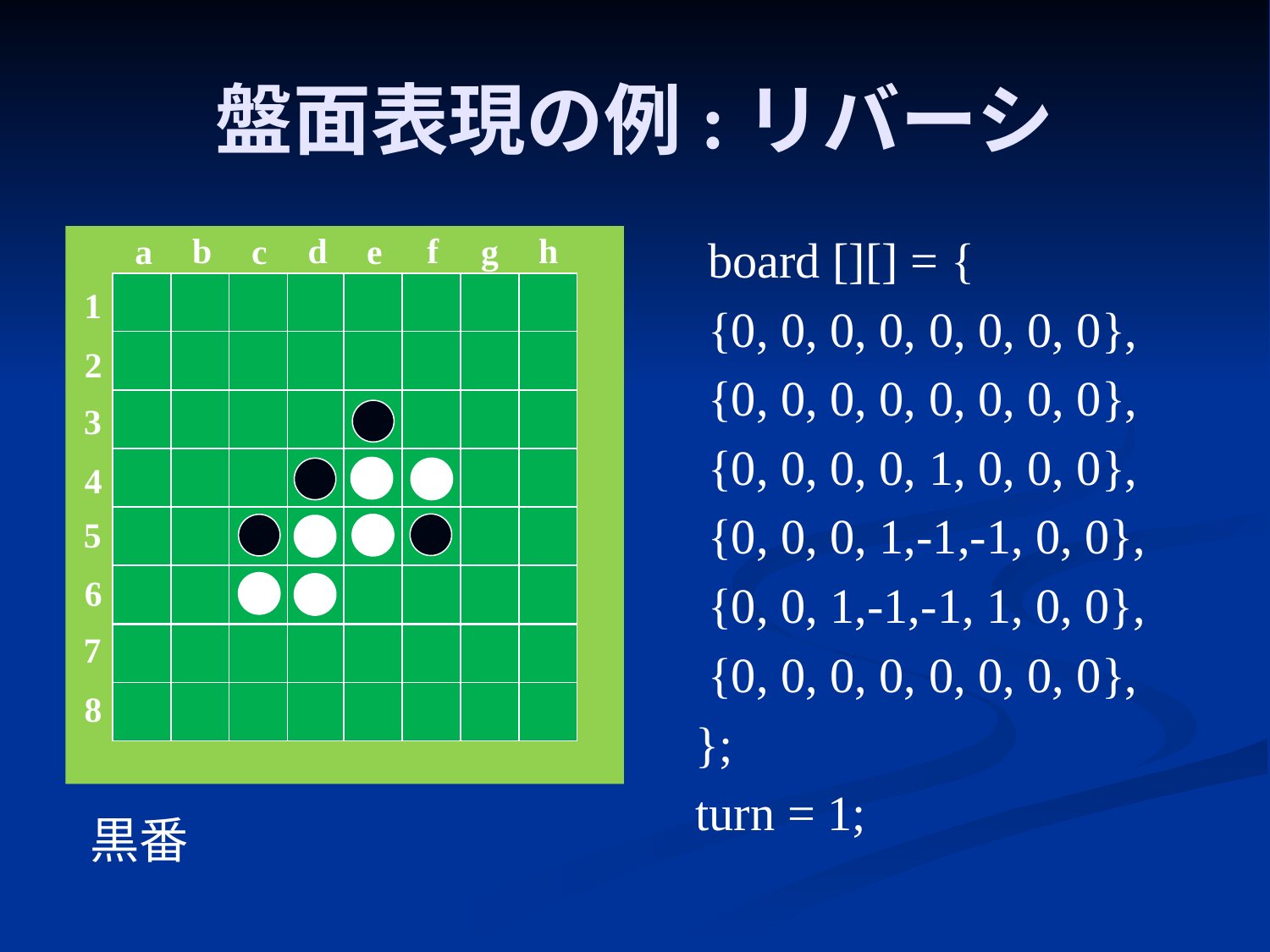

# 盤面表現の例:リバーシ
d
h
b
f
c
g
a
e

1
2
3

4

5

6

7
8
 board [][] = {
 {0, 0, 0, 0, 0, 0, 0, 0},
 {0, 0, 0, 0, 0, 0, 0, 0},
 {0, 0, 0, 0, 1, 0, 0, 0},
 {0, 0, 0, 1,-1,-1, 0, 0},
 {0, 0, 1,-1,-1, 1, 0, 0},
 {0, 0, 0, 0, 0, 0, 0, 0},
};
turn = 1;
黒番